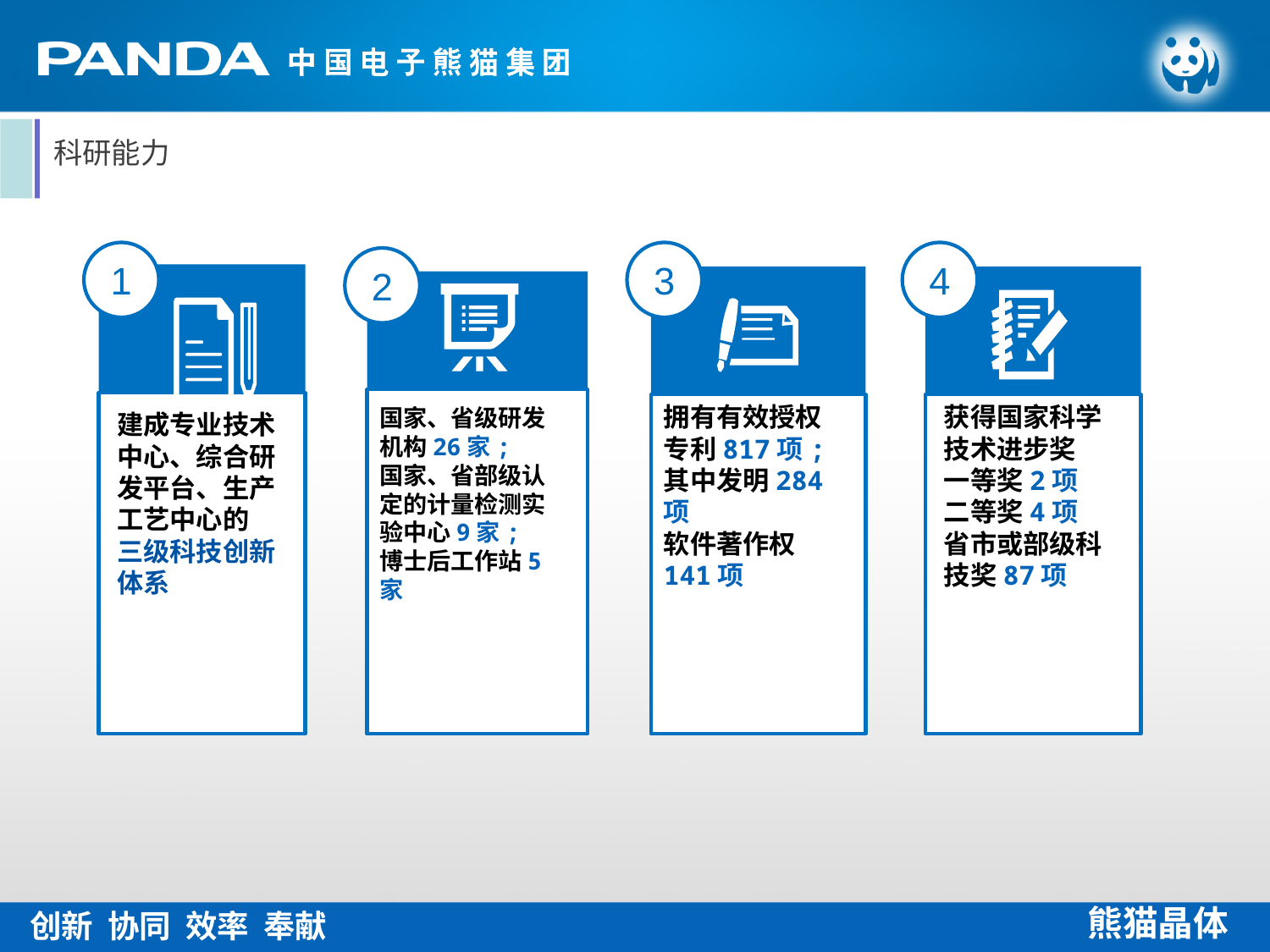

科研能力

1
3
4
2

建成专业技术中心、综合研发平台、生产工艺中心的
三级科技创新体系

拥有有效授权
专利817项;
其中发明284项
软件著作权
141项

获得国家科学技术进步奖
一等奖2项
二等奖4项
省市或部级科技奖87项

国家、省级研发机构26家;
国家、省部级认定的计量检测实验中心9家;
博士后工作站5家